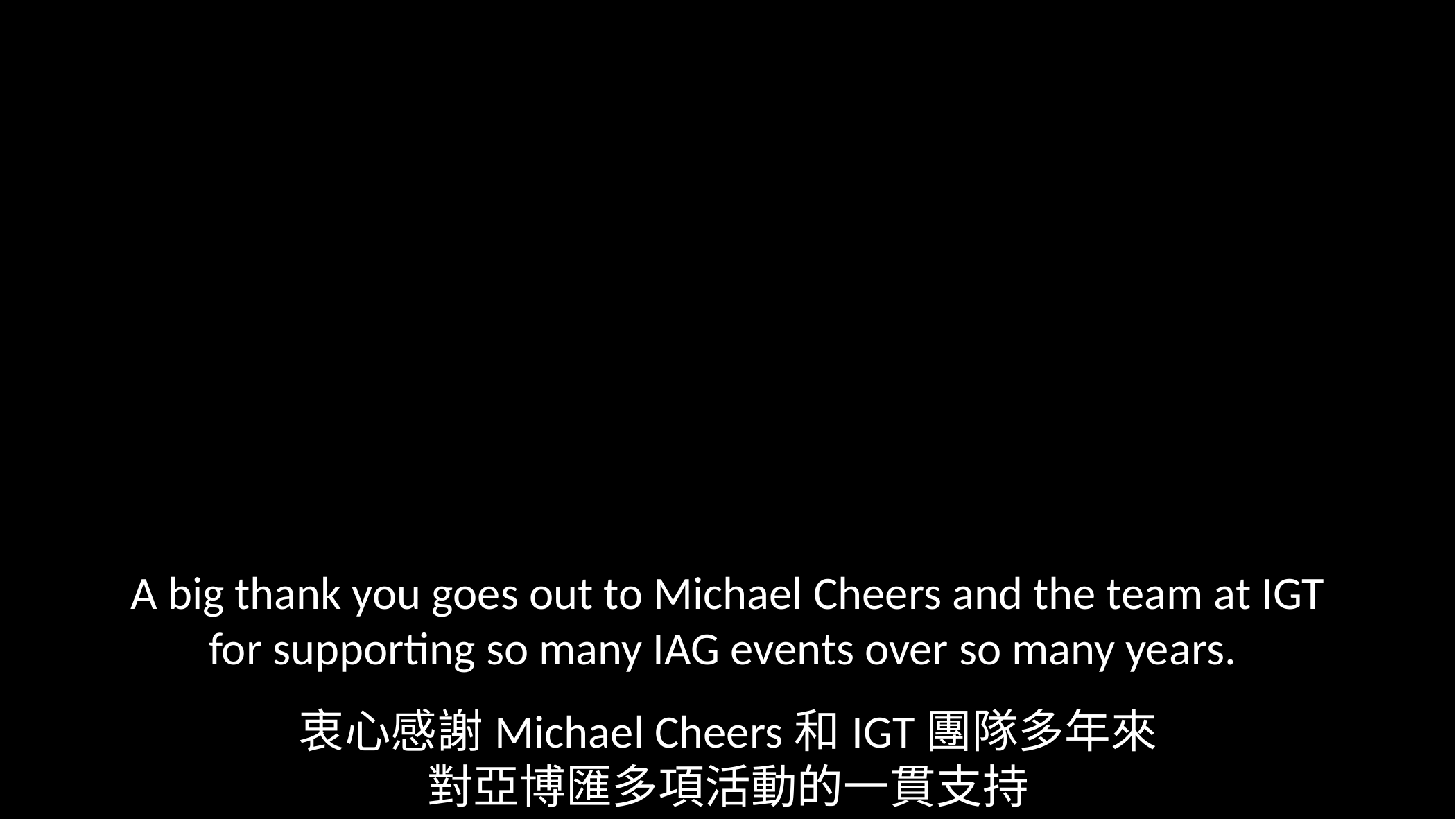

A big thank you goes out to Michael Cheers and the team at IGT for supporting so many IAG events over so many years.

衷心感謝Michael Cheers和IGT團隊多年來
對亞博匯多項活動的一貫支持